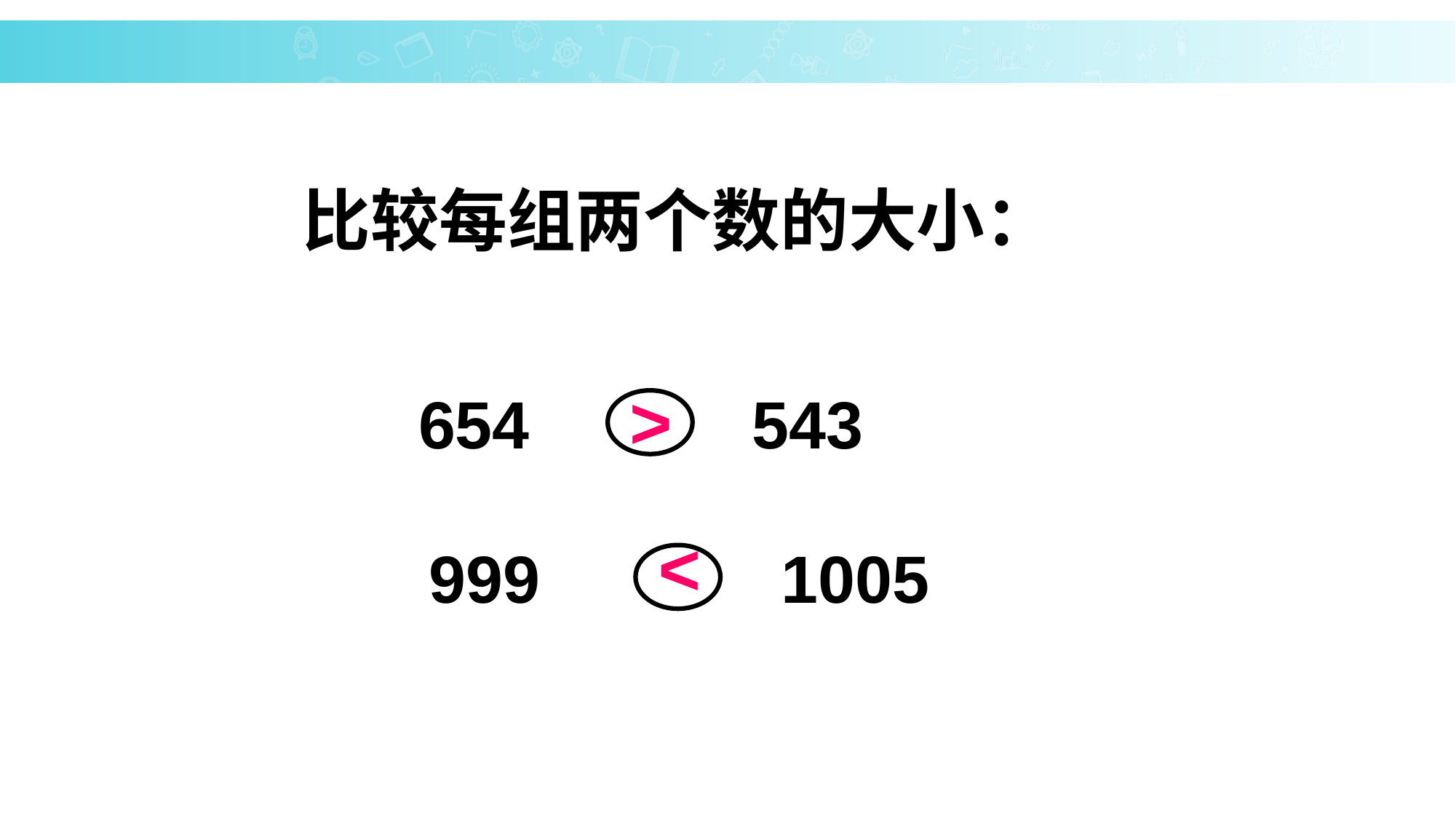

比较每组两个数的大小：
>
654            543

>
999             1005